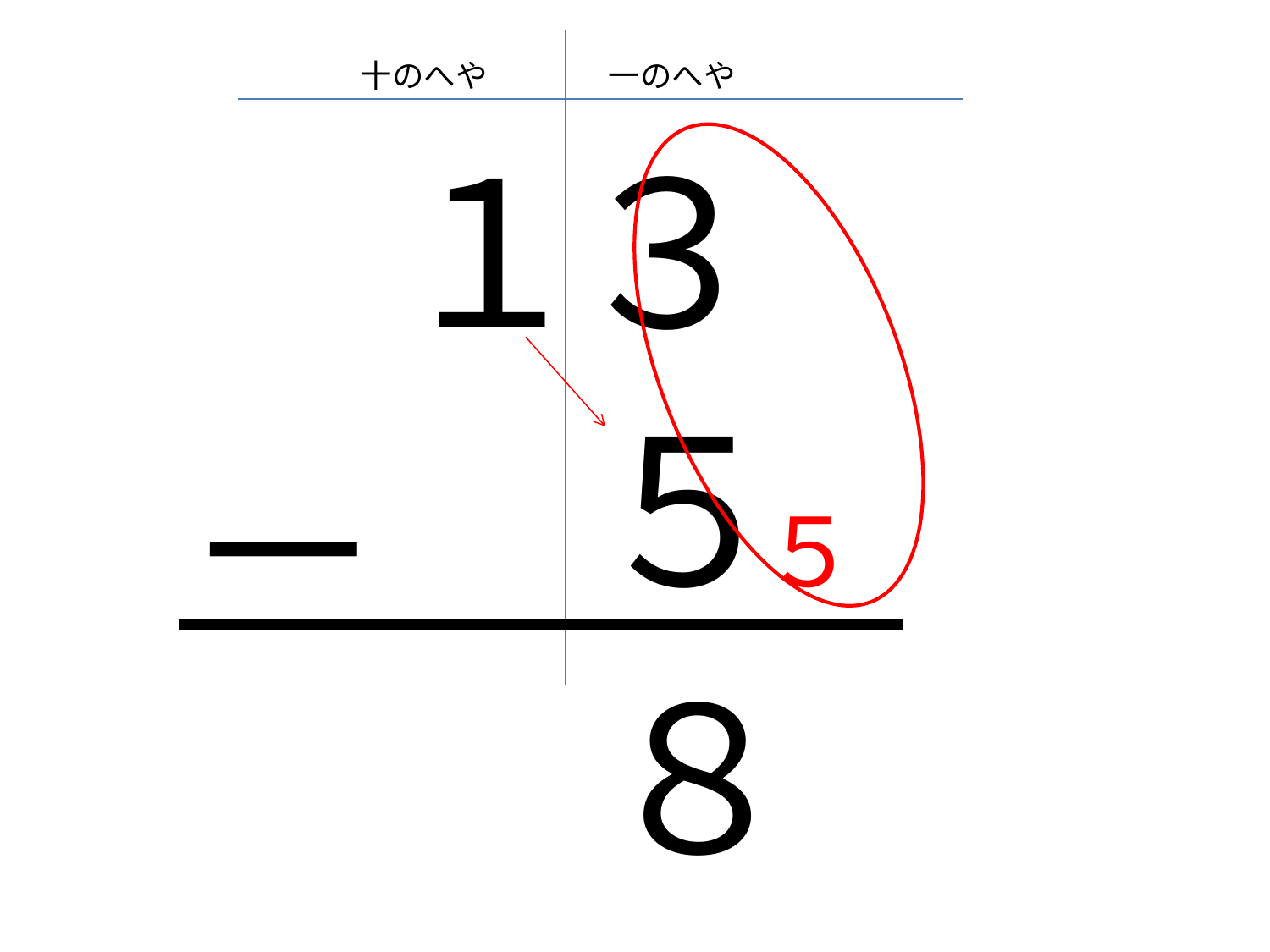

十のへや
一のへや

１
３
５
－
５
８